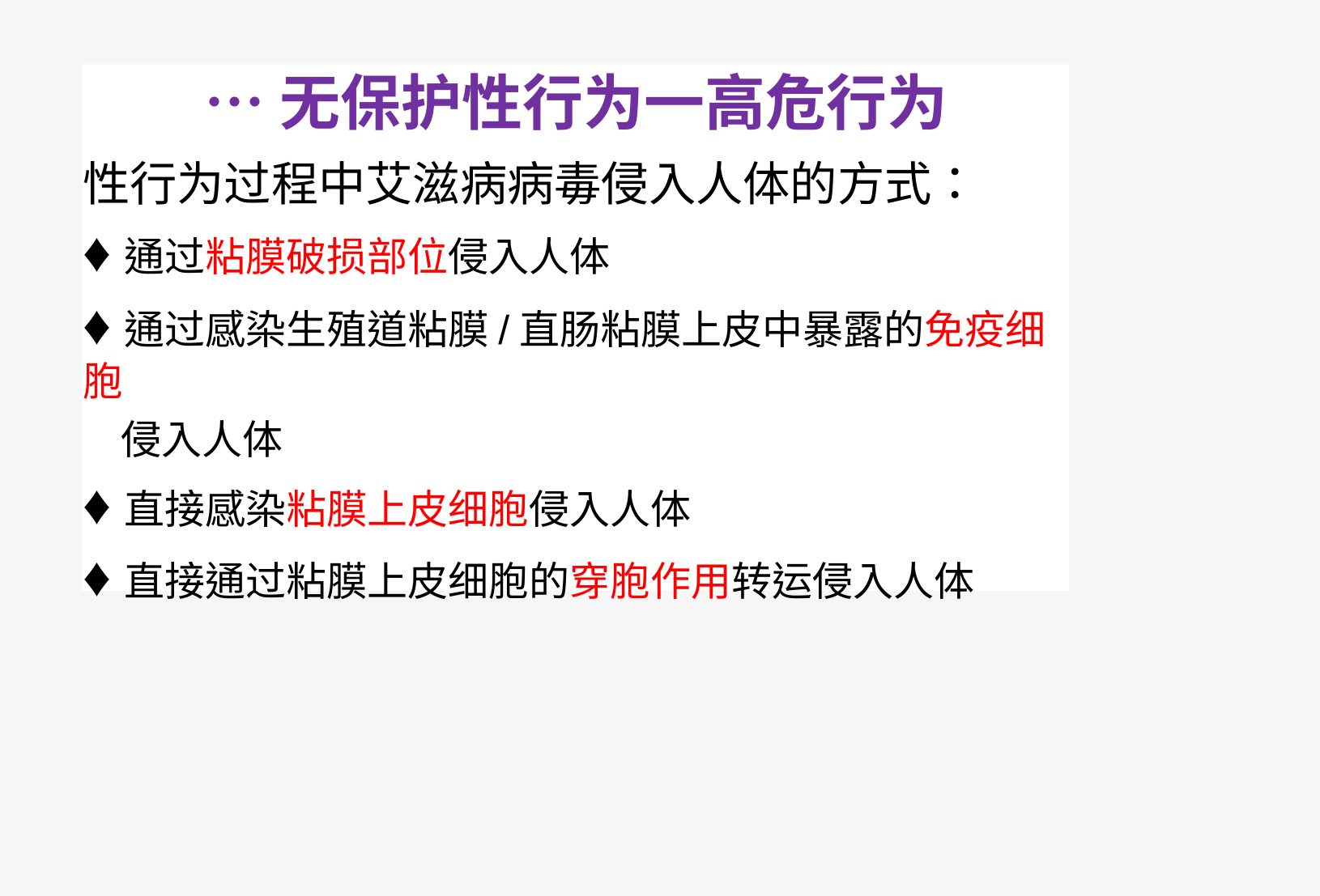

…无保护性行为一高危行为
性行为过程中艾滋病病毒侵入人体的方式：
♦通过粘膜破损部位侵入人体
♦通过感染生殖道粘膜/直肠粘膜上皮中暴露的免疫细胞
侵入人体
♦直接感染粘膜上皮细胞侵入人体
♦直接通过粘膜上皮细胞的穿胞作用转运侵入人体